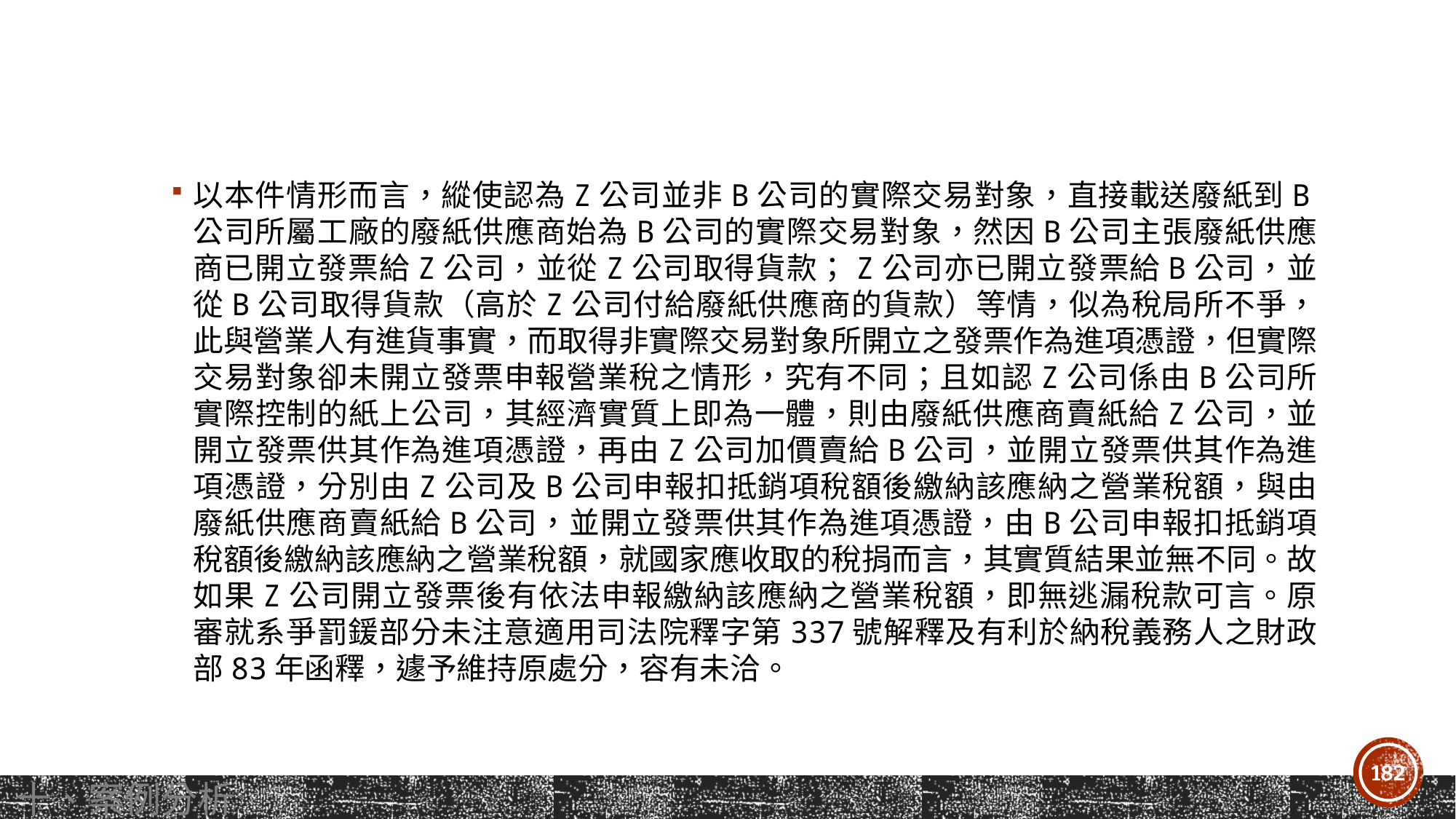

#
以本件情形而言，縱使認為Z公司並非B公司的實際交易對象，直接載送廢紙到B公司所屬工廠的廢紙供應商始為B公司的實際交易對象，然因B公司主張廢紙供應商已開立發票給Z公司，並從Z公司取得貨款；Z公司亦已開立發票給B公司，並從B公司取得貨款（高於Z公司付給廢紙供應商的貨款）等情，似為稅局所不爭，此與營業人有進貨事實，而取得非實際交易對象所開立之發票作為進項憑證，但實際交易對象卻未開立發票申報營業稅之情形，究有不同；且如認Z公司係由B公司所實際控制的紙上公司，其經濟實質上即為一體，則由廢紙供應商賣紙給Z公司，並開立發票供其作為進項憑證，再由Z公司加價賣給B公司，並開立發票供其作為進項憑證，分別由Z公司及B公司申報扣抵銷項稅額後繳納該應納之營業稅額，與由廢紙供應商賣紙給B公司，並開立發票供其作為進項憑證，由B公司申報扣抵銷項稅額後繳納該應納之營業稅額，就國家應收取的稅捐而言，其實質結果並無不同。故如果Z公司開立發票後有依法申報繳納該應納之營業稅額，即無逃漏稅款可言。原審就系爭罰鍰部分未注意適用司法院釋字第337號解釋及有利於納稅義務人之財政部83年函釋，遽予維持原處分，容有未洽。
182